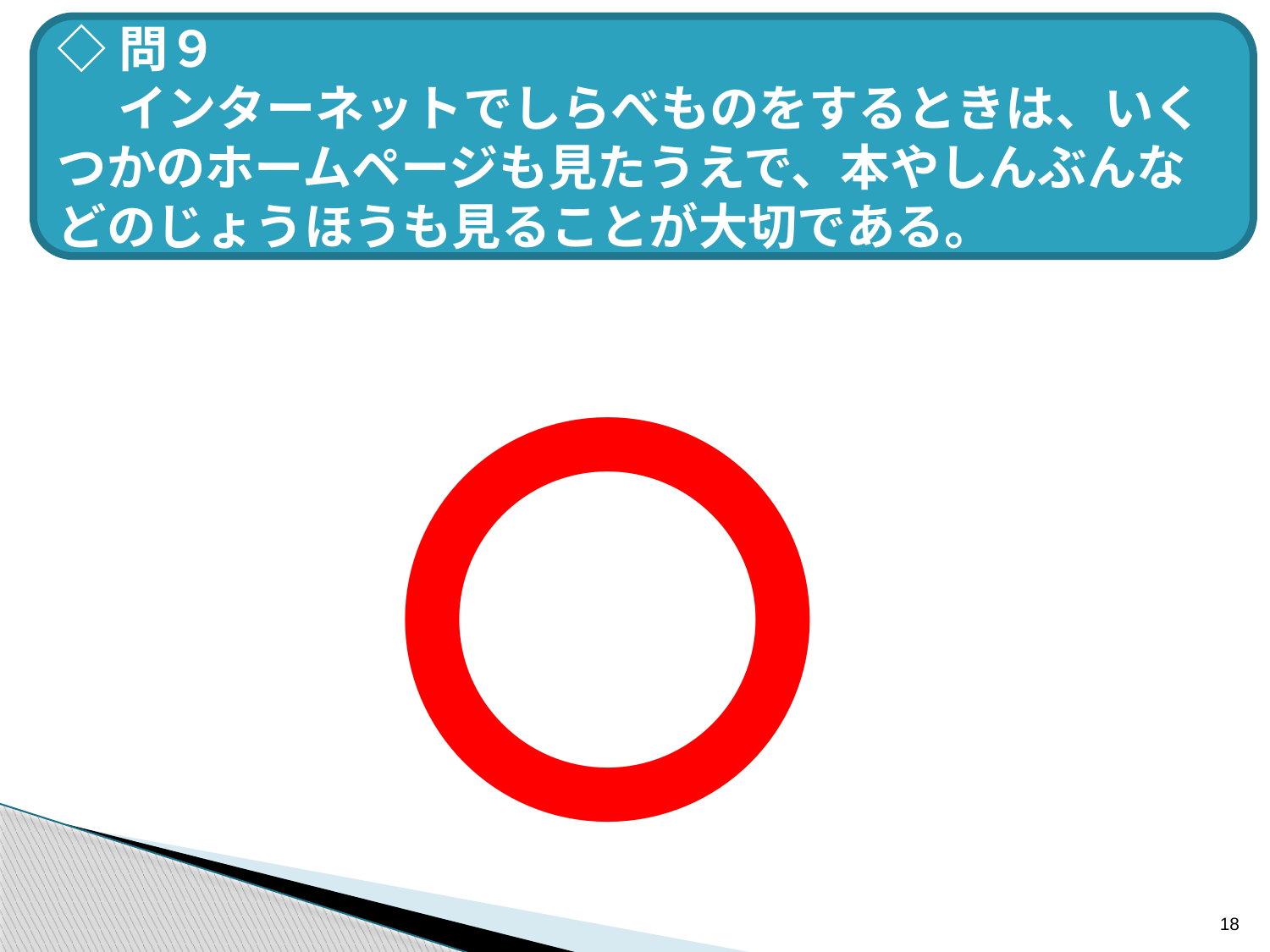

◇問９
　 インターネットでしらべものをするときは、いくつかのホームページも見たうえで、本やしんぶんなどのじょうほうも見ることが大切である。

〇

18